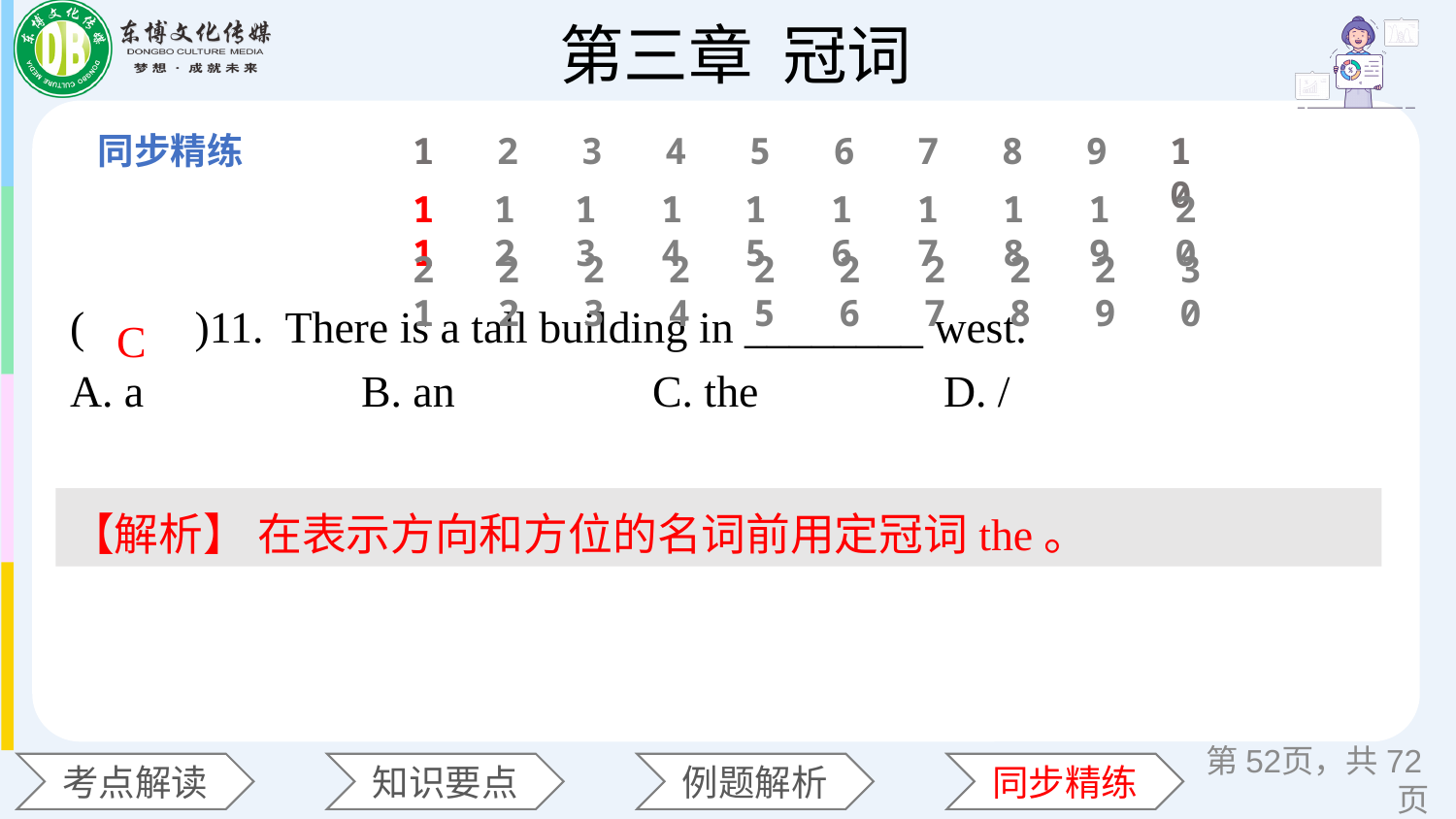

1
2
3
4
5
6
7
8
9
10
11
12
13
14
15
16
17
18
19
20

(　　)11.  There is a tall building in ________ west.
A. a    		B. an    		C. the    	D. /
21
22
23
24
25
26
27
28
29
30
C
【解析】 在表示方向和方位的名词前用定冠词the。
第52页，共72页